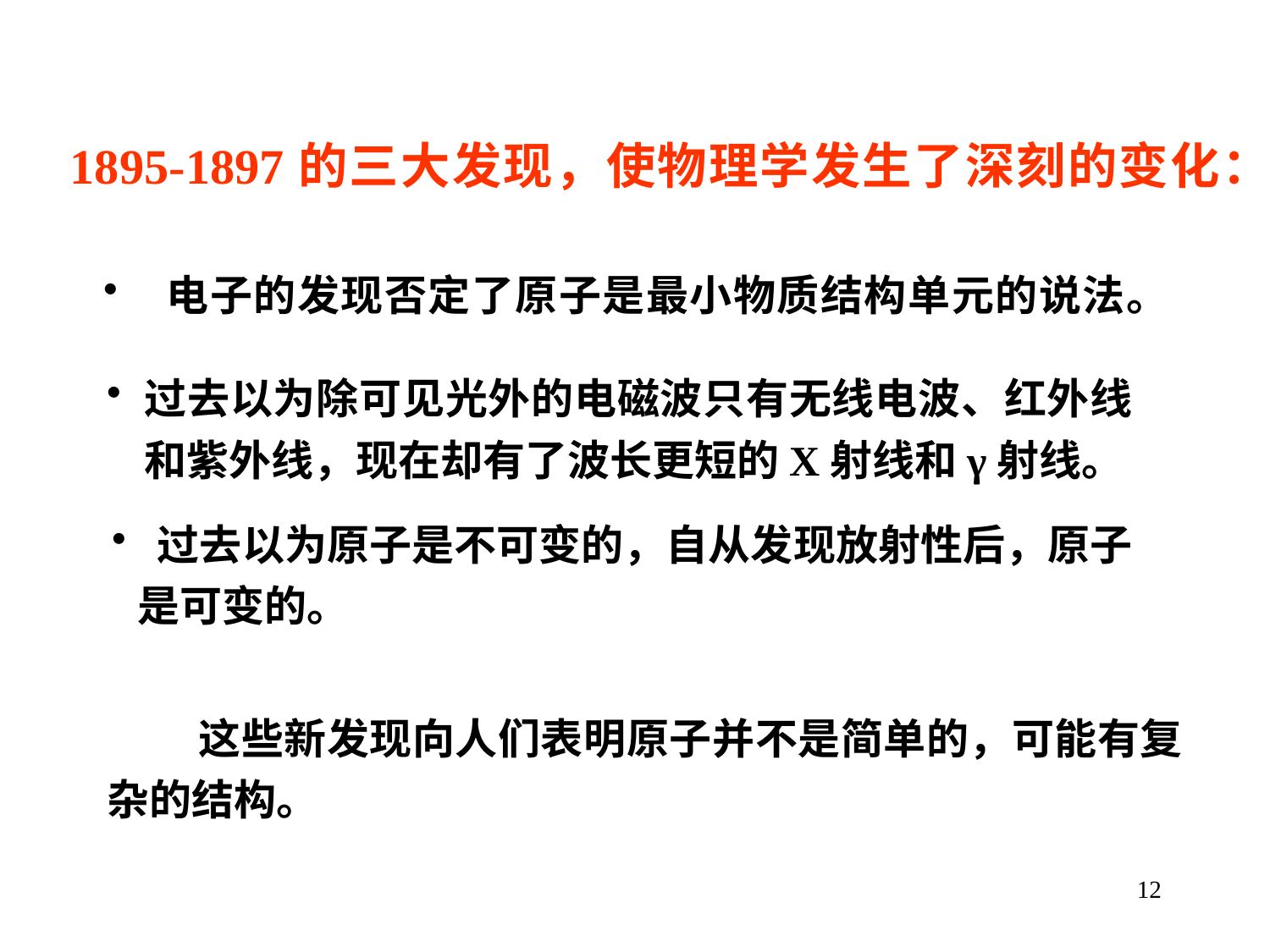

1895-1897的三大发现，使物理学发生了深刻的变化：
  电子的发现否定了原子是最小物质结构单元的说法。
过去以为除可见光外的电磁波只有无线电波、红外线和紫外线，现在却有了波长更短的X射线和γ射线。
 过去以为原子是不可变的，自从发现放射性后，原子是可变的。
        这些新发现向人们表明原子并不是简单的，可能有复杂的结构。
12